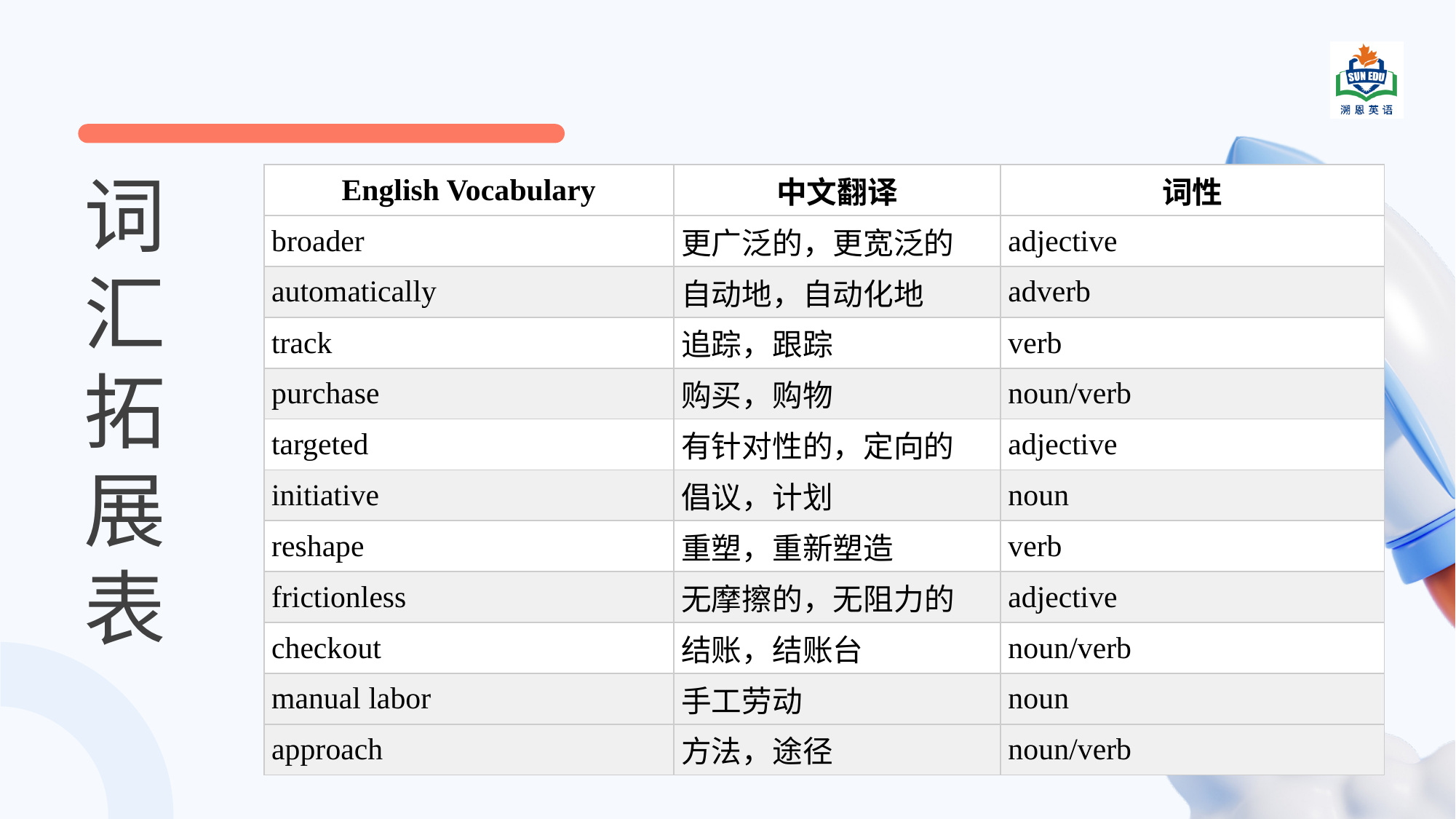

词
汇
拓
展
表
| English Vocabulary | 中文翻译 | 词性 |
| --- | --- | --- |
| broader | 更广泛的，更宽泛的 | adjective |
| automatically | 自动地，自动化地 | adverb |
| track | 追踪，跟踪 | verb |
| purchase | 购买，购物 | noun/verb |
| targeted | 有针对性的，定向的 | adjective |
| initiative | 倡议，计划 | noun |
| reshape | 重塑，重新塑造 | verb |
| frictionless | 无摩擦的，无阻力的 | adjective |
| checkout | 结账，结账台 | noun/verb |
| manual labor | 手工劳动 | noun |
| approach | 方法，途径 | noun/verb |